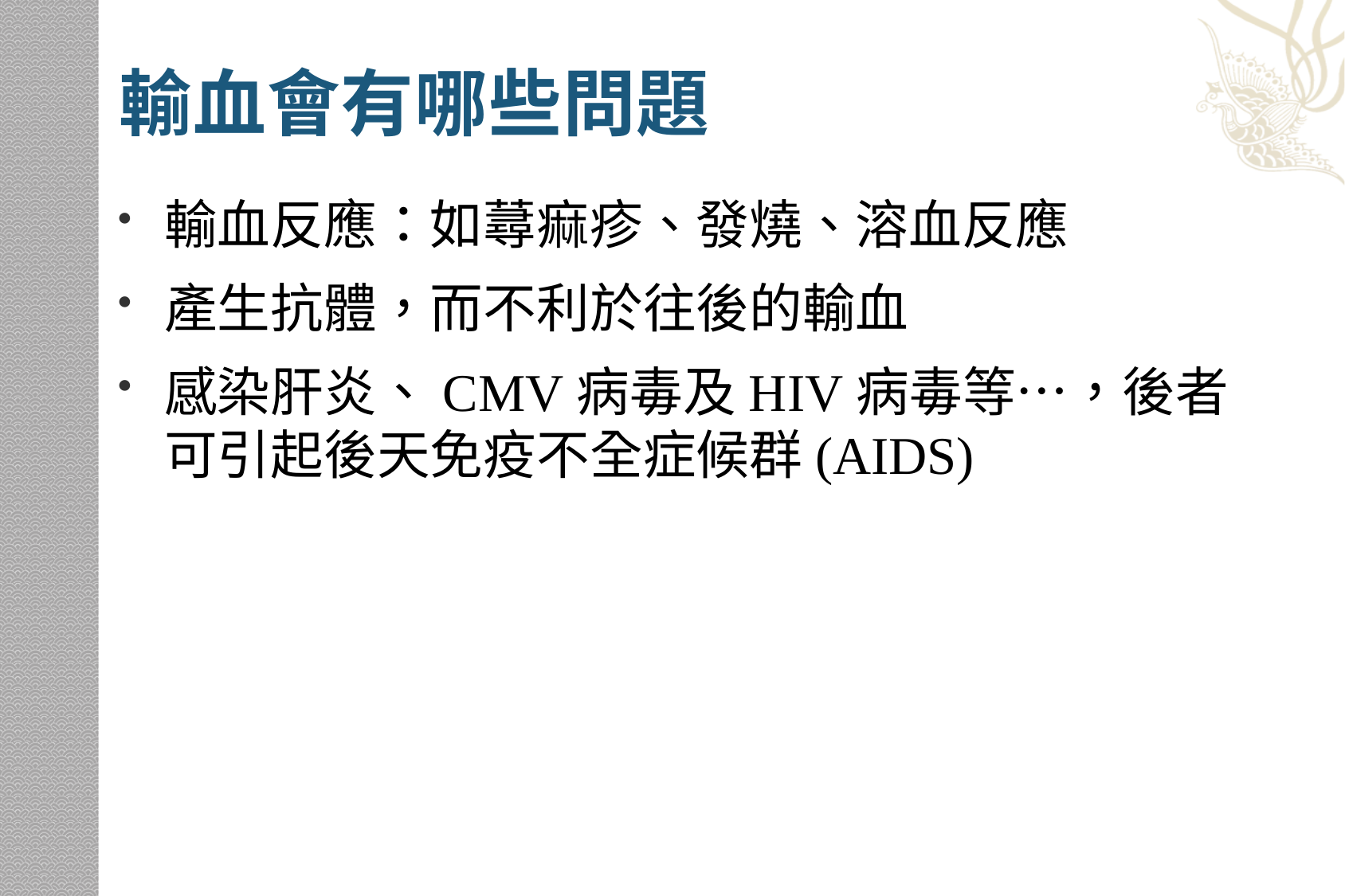

# 輸血會有哪些問題
輸血反應：如蕁痲疹、發燒、溶血反應
產生抗體，而不利於往後的輸血
感染肝炎、CMV病毒及HIV病毒等…，後者可引起後天免疫不全症候群(AIDS)